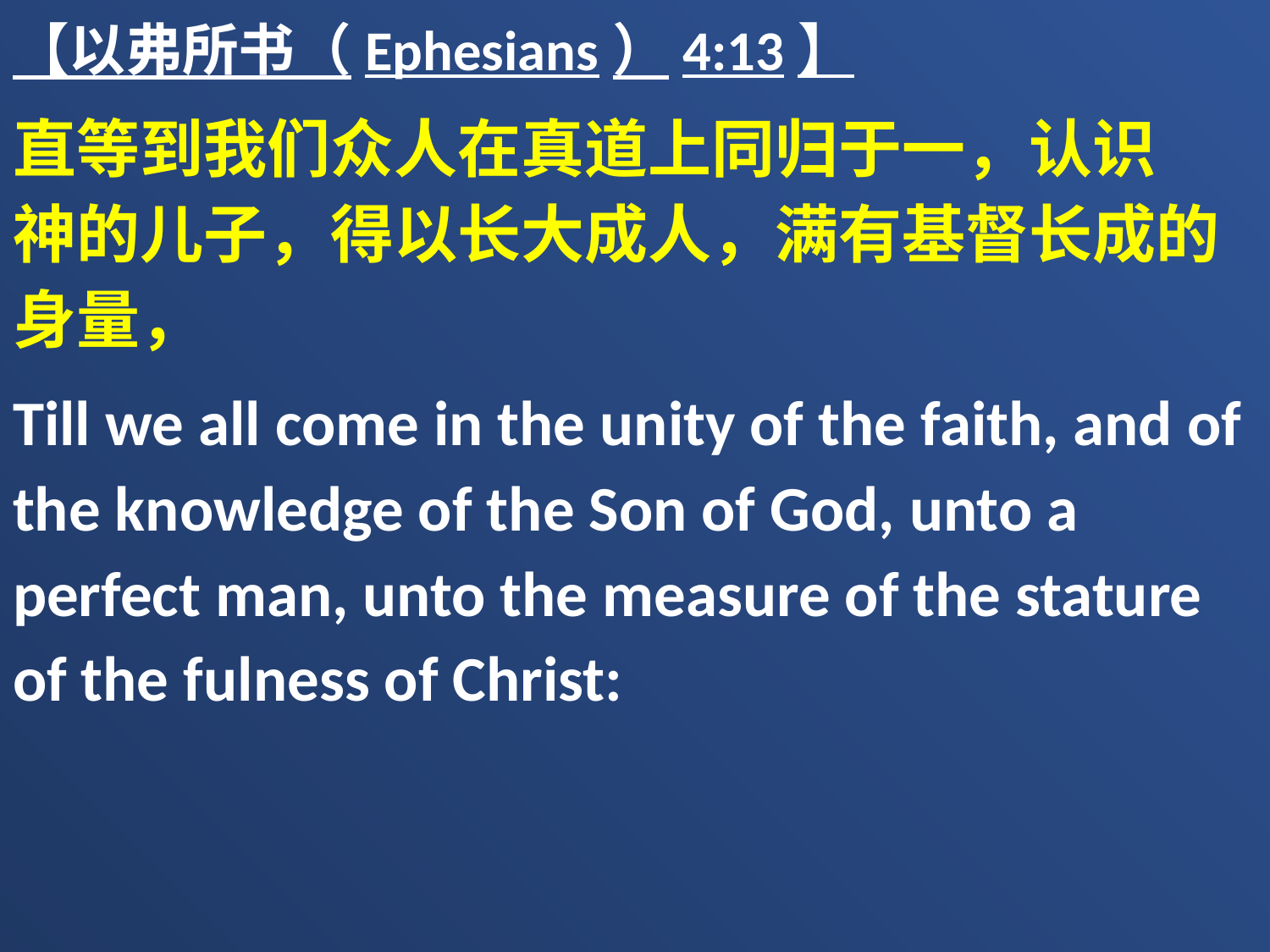

【以弗所书（Ephesians）4:13】
直等到我们众人在真道上同归于一，认识　神的儿子，得以长大成人，满有基督长成的身量，
Till we all come in the unity of the faith, and of the knowledge of the Son of God, unto a perfect man, unto the measure of the stature of the fulness of Christ: